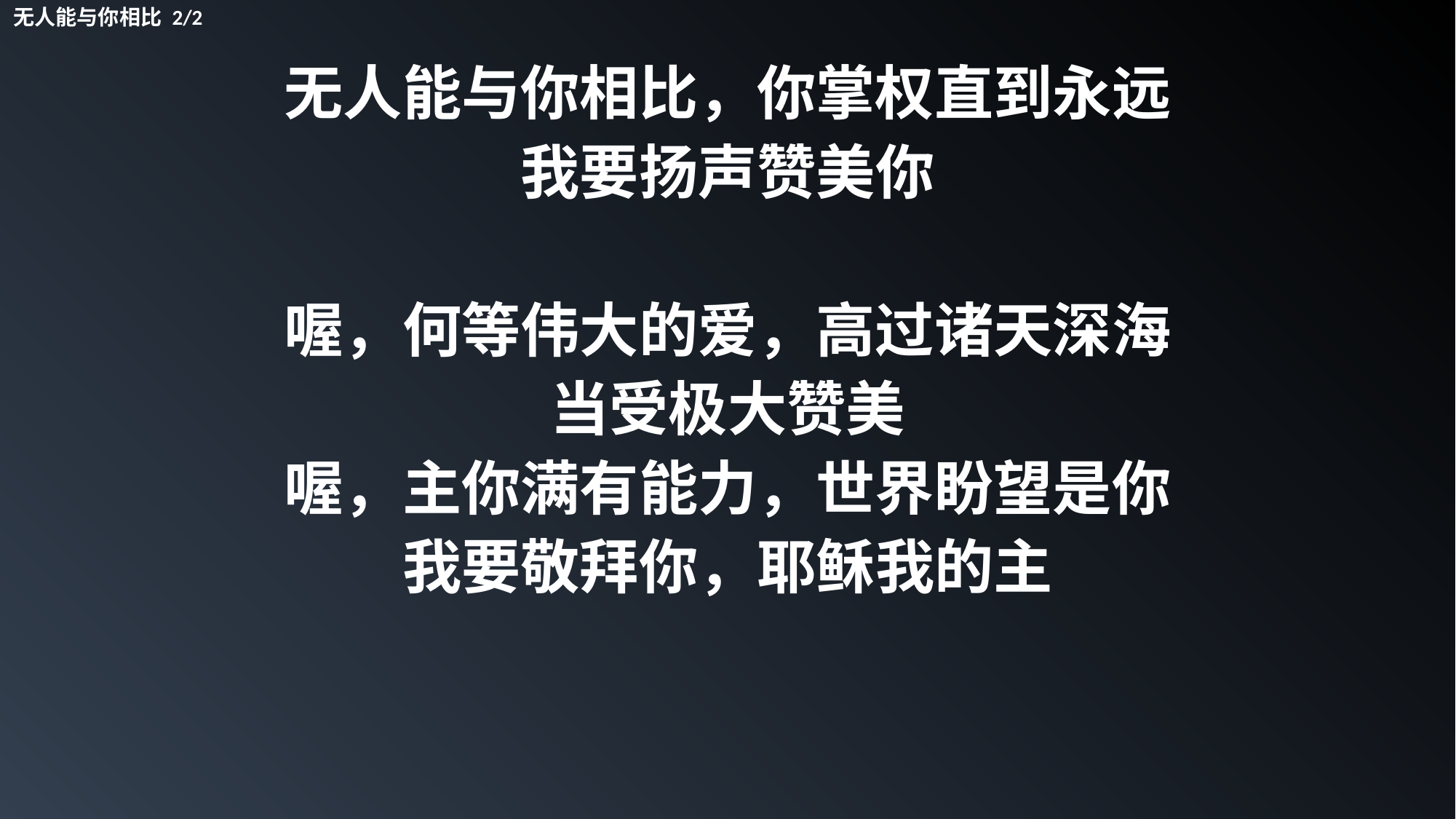

无人能与你相比 2/2
无人能与你相比，你掌权直到永远
我要扬声赞美你

喔，何等伟大的爱，高过诸天深海
当受极大赞美
喔，主你满有能力，世界盼望是你
我要敬拜你，耶稣我的主